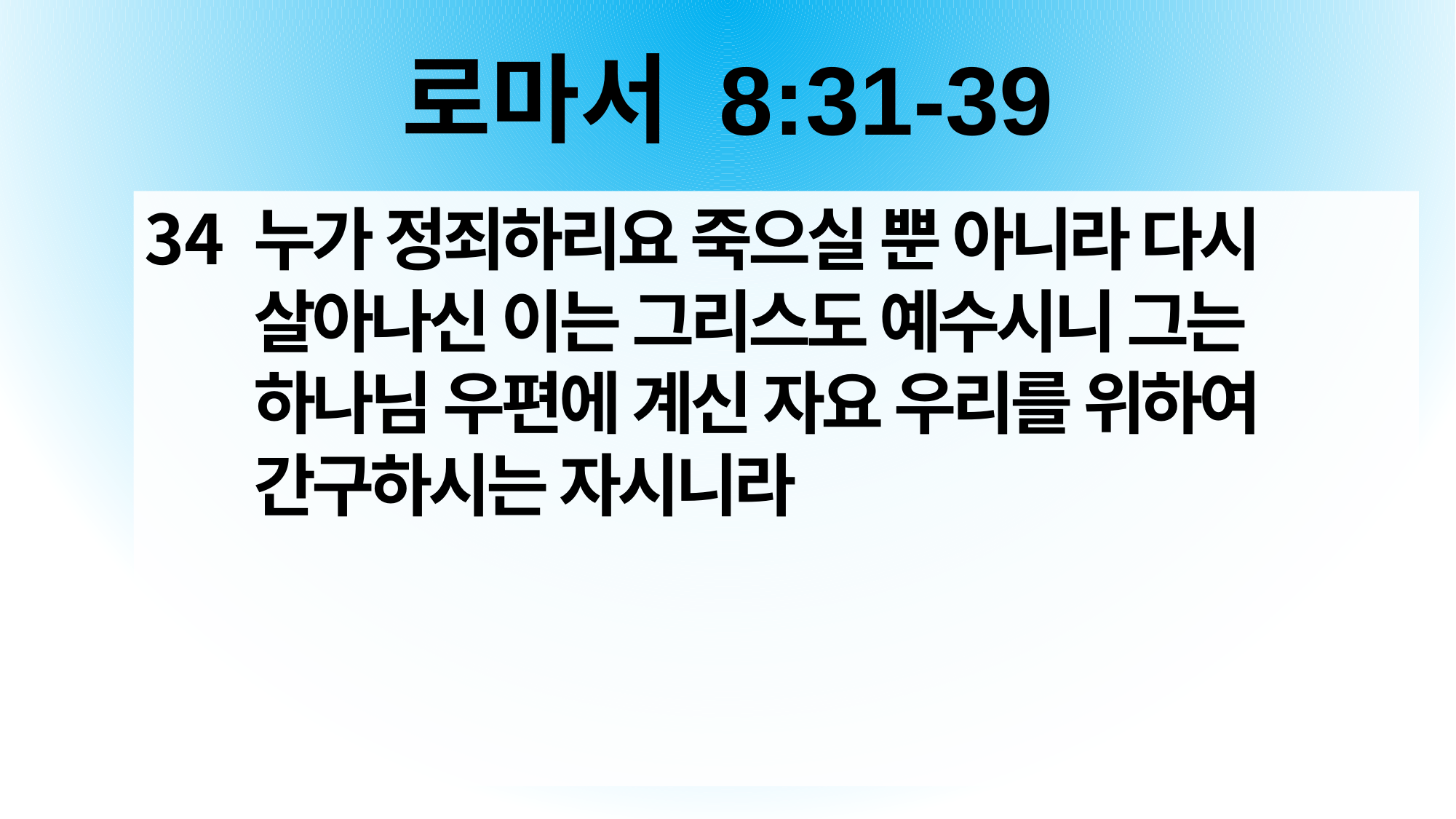

# 로마서 8:31-39
누가 정죄하리요 죽으실 뿐 아니라 다시 살아나신 이는 그리스도 예수시니 그는 하나님 우편에 계신 자요 우리를 위하여 간구하시는 자시니라